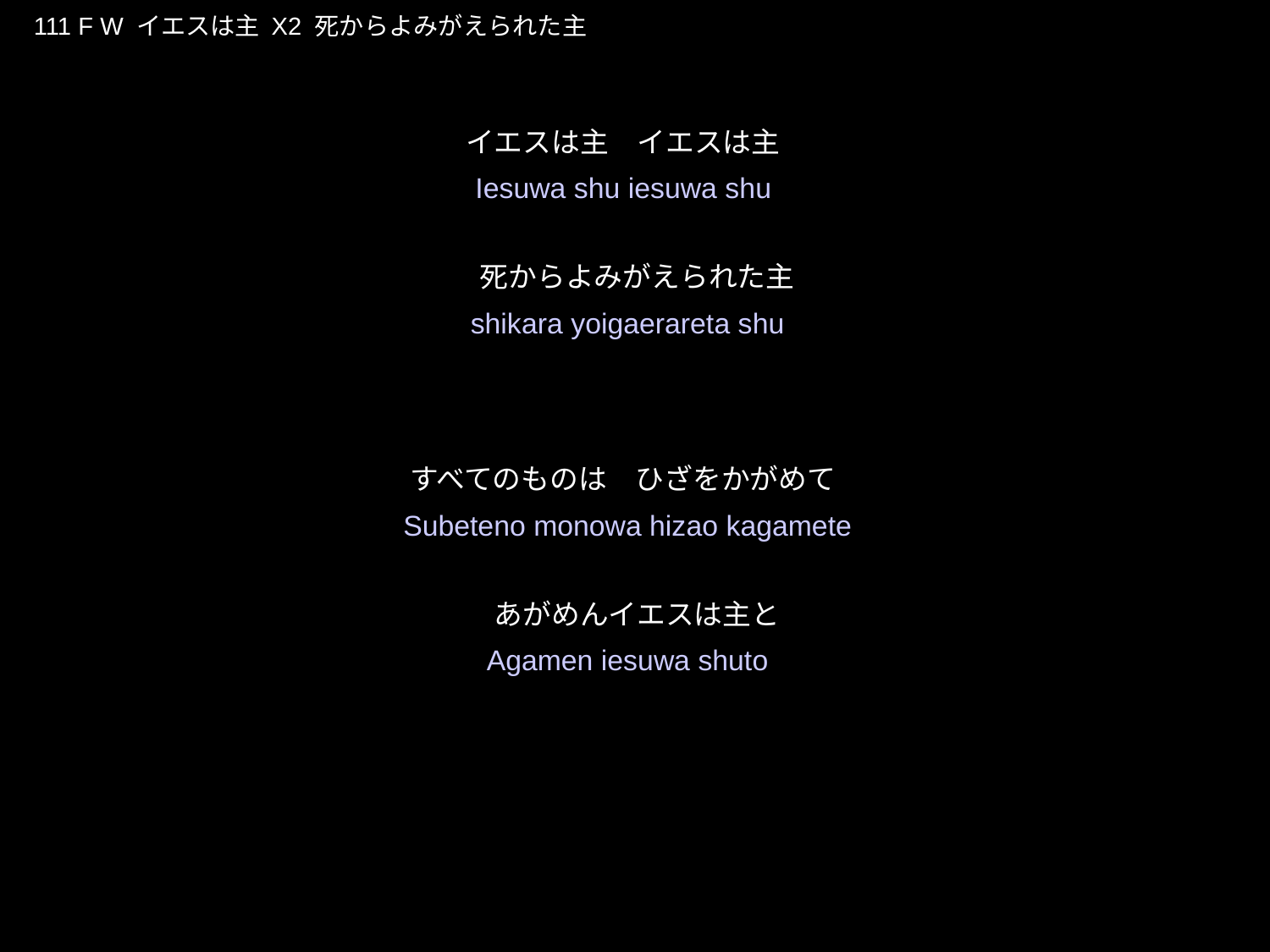

かみさまのおくりもの
★P
111 F W イエスは主 X2 死からよみがえられた主
★２
イエスは主　イエスは主

死からよみがえられた主

すべてのものは　ひざをかがめて

あがめんイエスは主と
Iesuwa shu iesuwa shu

shikara yoigaerareta shu

Subeteno monowa hizao kagamete

Agamen iesuwa shuto